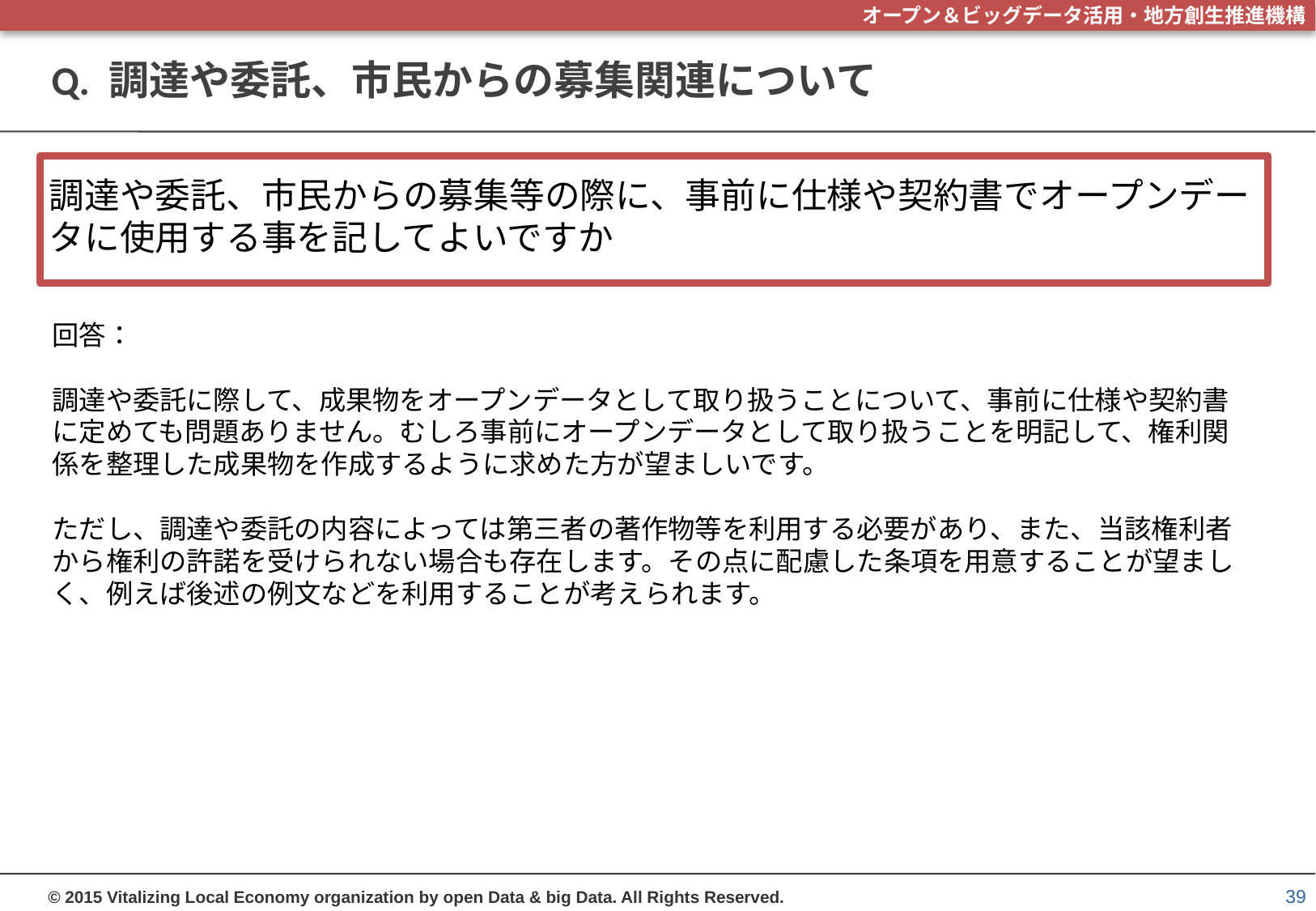

# Q. 調達や委託、市民からの募集関連について

調達や委託、市民からの募集等の際に、事前に仕様や契約書でオープンデータに使用する事を記してよいですか
回答：

調達や委託に際して、成果物をオープンデータとして取り扱うことについて、事前に仕様や契約書に定めても問題ありません。むしろ事前にオープンデータとして取り扱うことを明記して、権利関係を整理した成果物を作成するように求めた方が望ましいです。

ただし、調達や委託の内容によっては第三者の著作物等を利用する必要があり、また、当該権利者から権利の許諾を受けられない場合も存在します。その点に配慮した条項を用意することが望ましく、例えば後述の例文などを利用することが考えられます。

39